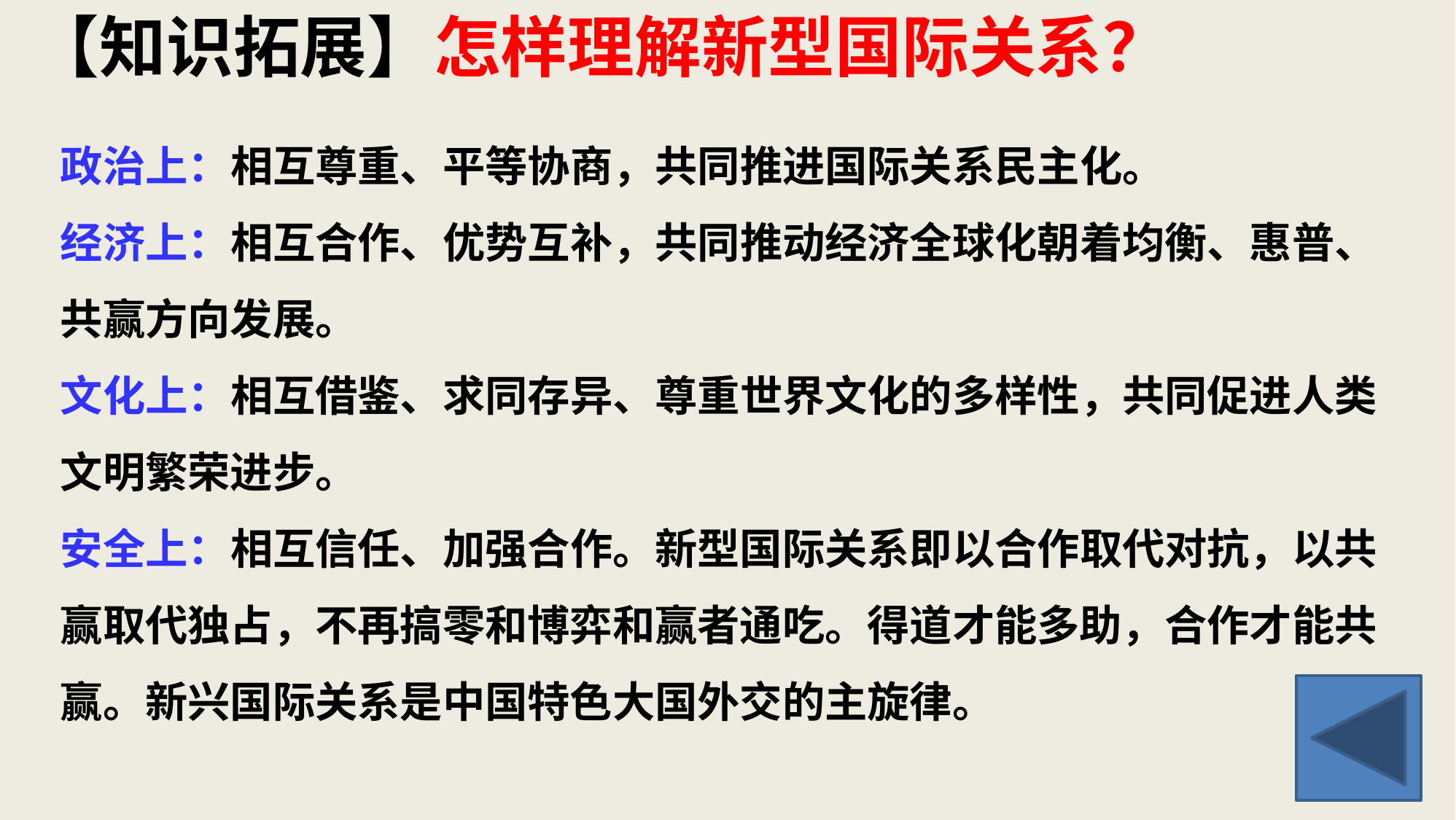

【知识拓展】怎样理解新型国际关系？
政治上：相互尊重、平等协商，共同推进国际关系民主化。
经济上：相互合作、优势互补，共同推动经济全球化朝着均衡、惠普、共赢方向发展。
文化上：相互借鉴、求同存异、尊重世界文化的多样性，共同促进人类文明繁荣进步。
安全上：相互信任、加强合作。新型国际关系即以合作取代对抗，以共赢取代独占，不再搞零和博弈和赢者通吃。得道才能多助，合作才能共赢。新兴国际关系是中国特色大国外交的主旋律。